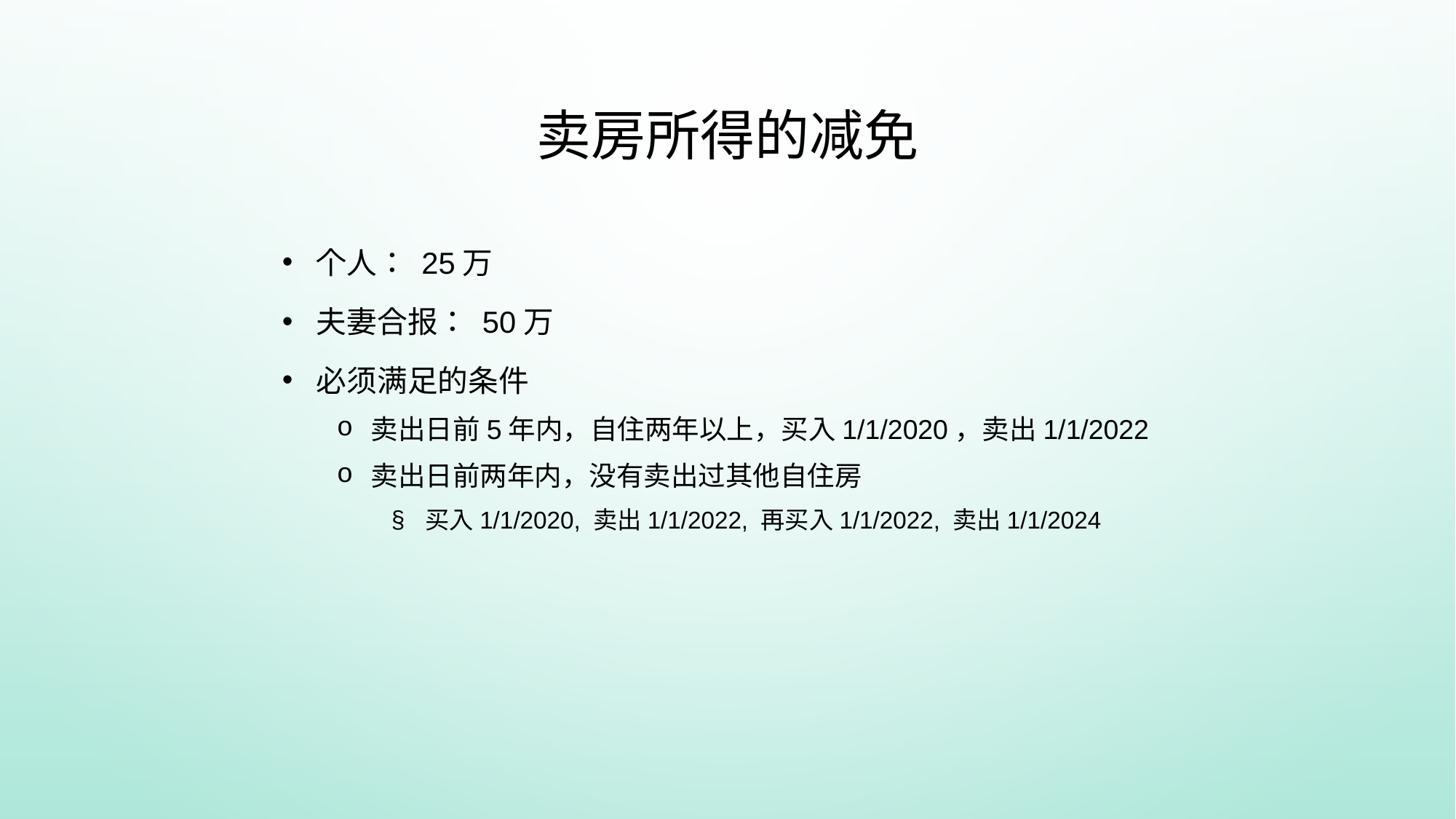

# 卖房所得的减免

个人： 25万
夫妻合报： 50万
必须满足的条件
卖出日前5年内，自住两年以上，买入1/1/2020，卖出1/1/2022
卖出日前两年内，没有卖出过其他自住房
买入1/1/2020, 卖出1/1/2022, 再买入1/1/2022, 卖出1/1/2024